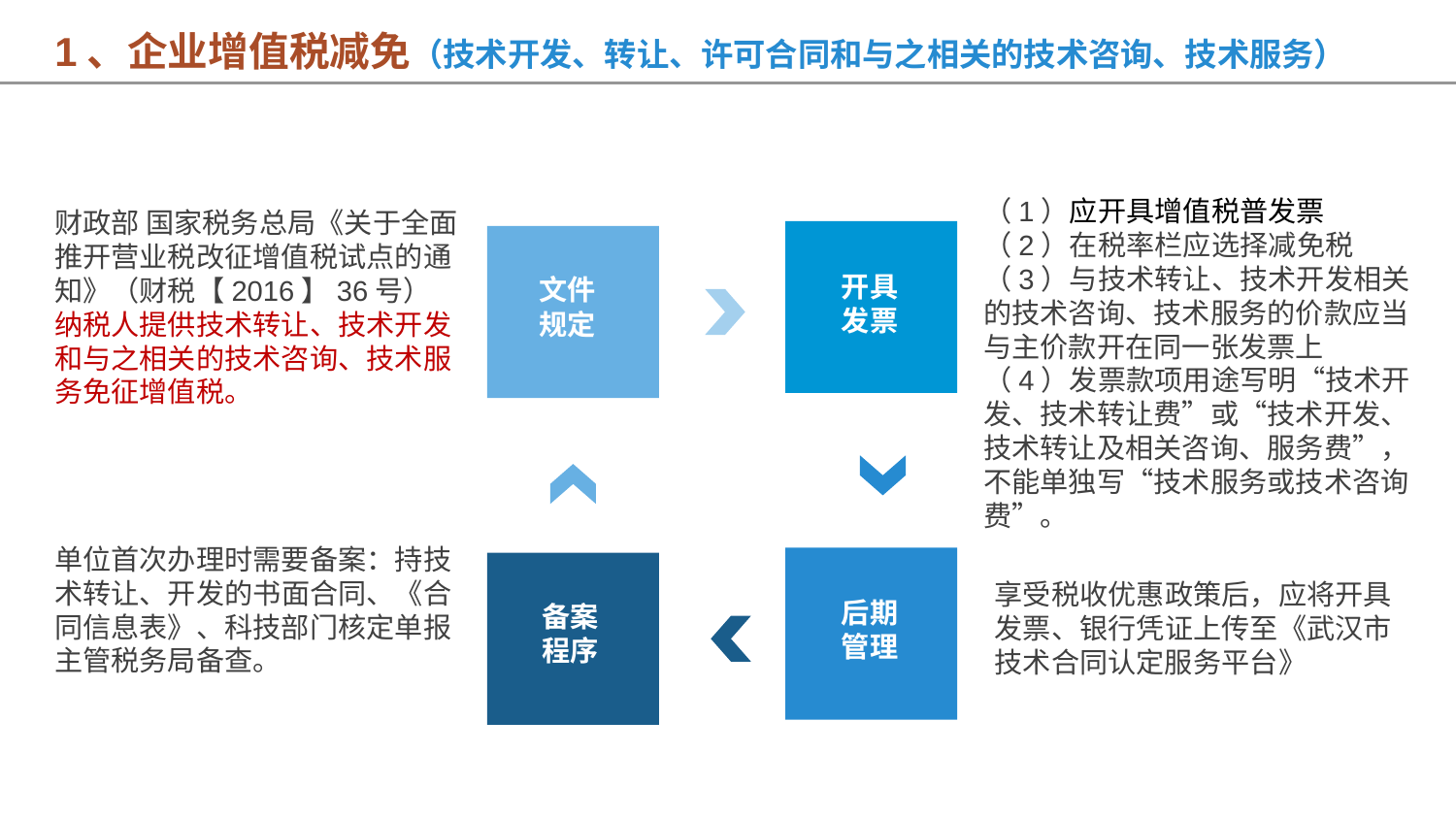

1、企业增值税减免（技术开发、转让、许可合同和与之相关的技术咨询、技术服务）
（1）应开具增值税普发票
（2）在税率栏应选择减免税
（3）与技术转让、技术开发相关的技术咨询、技术服务的价款应当与主价款开在同一张发票上
（4）发票款项用途写明“技术开发、技术转让费”或“技术开发、技术转让及相关咨询、服务费”，不能单独写“技术服务或技术咨询费”。
财政部 国家税务总局《关于全面推开营业税改征增值税试点的通知》（财税【2016】36号）
纳税人提供技术转让、技术开发和与之相关的技术咨询、技术服务免征增值税。

开具
发票

文件
规定

单位首次办理时需要备案：持技术转让、开发的书面合同、《合同信息表》、科技部门核定单报主管税务局备查。

后期
管理

备案
程序
享受税收优惠政策后，应将开具发票、银行凭证上传至《武汉市技术合同认定服务平台》